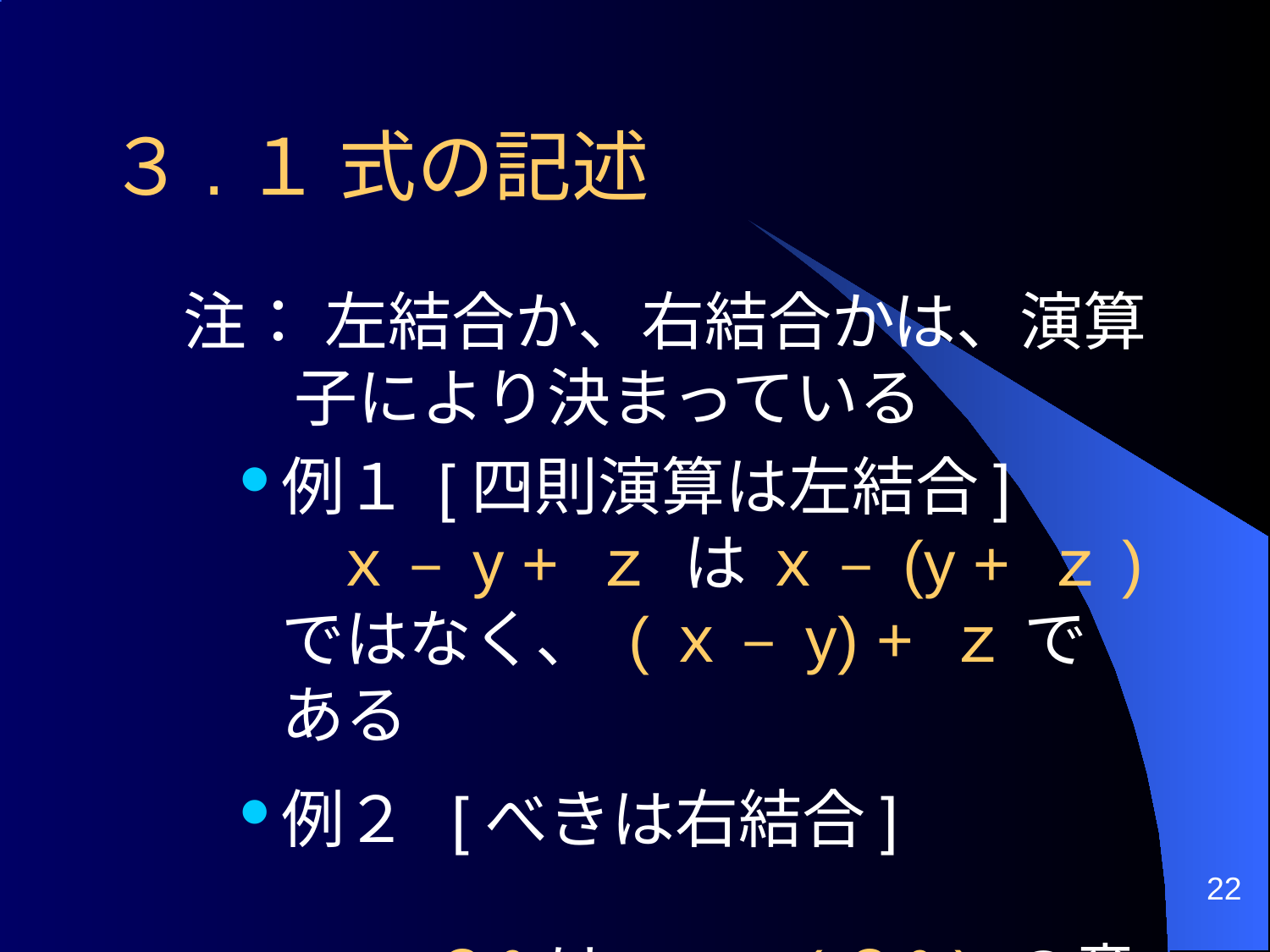

# ３.１ 式の記述
注： 左結合か、右結合かは、演算子により決まっている
例１ [四則演算は左結合]
  ｘ – y + ｚ  は ｘ – (y + ｚ) ではなく、 (ｘ – y) + ｚ である
例２  [べきは右結合]
   ５３２ は、 ５(３２)  の意
22